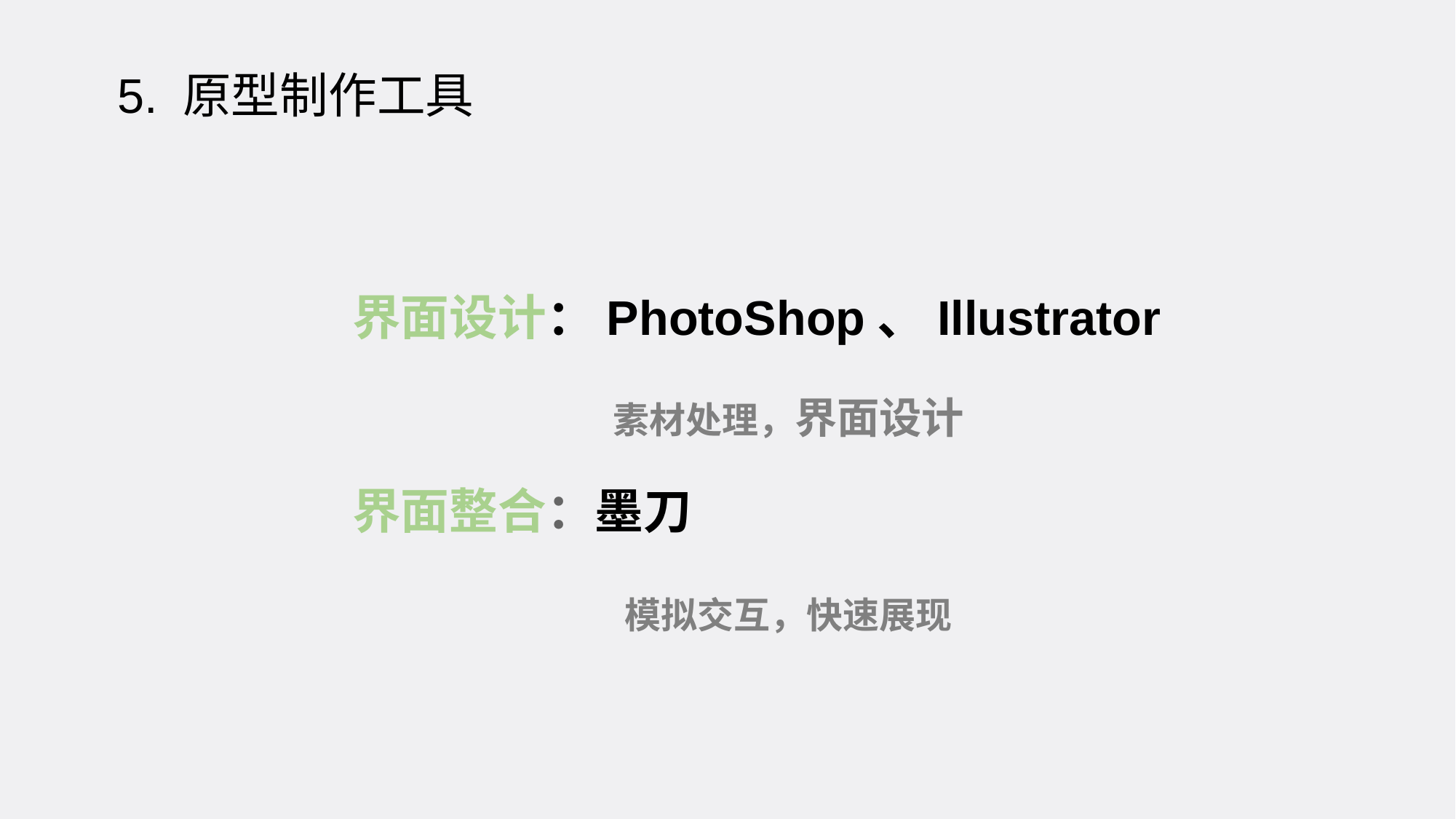

5. 原型制作工具
界面设计：PhotoShop、Illustrator

素材处理，界面设计

界面整合：墨刀

模拟交互，快速展现